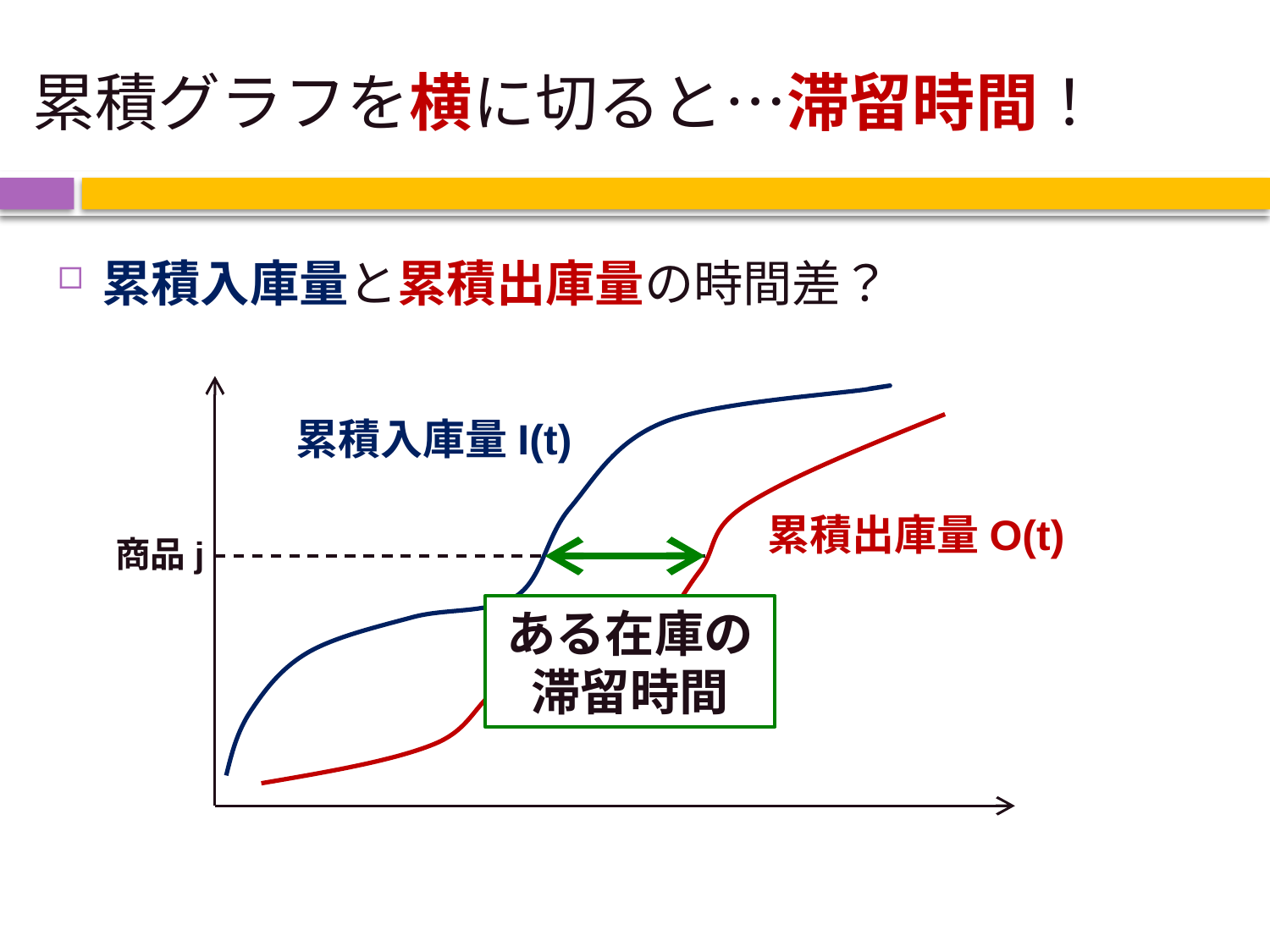

# 累積グラフを横に切ると…滞留時間！
累積入庫量と累積出庫量の時間差？

累積入庫量I(t)

累積出庫量O(t)
商品j
ある在庫の滞留時間